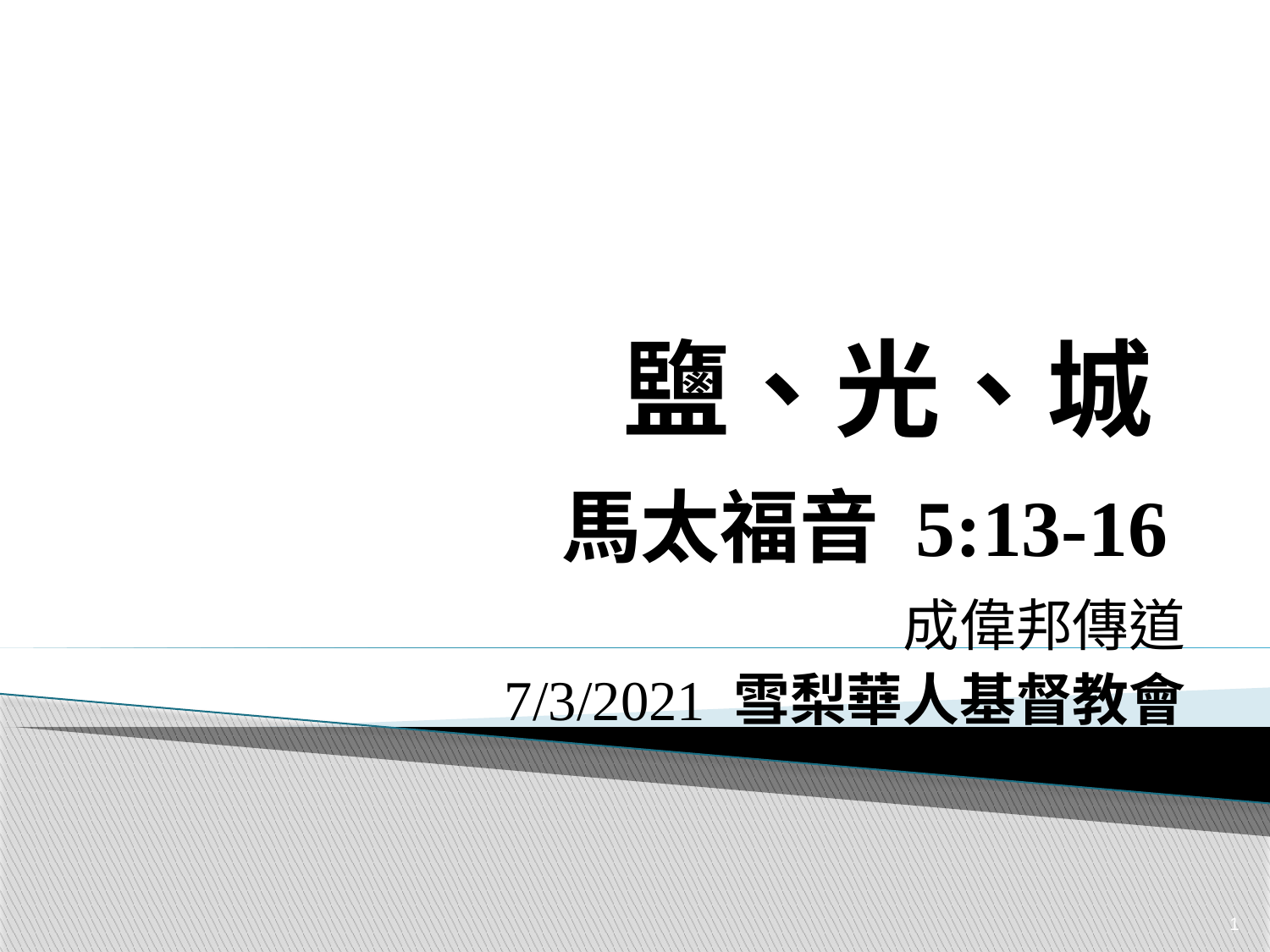

# 鹽、光、城
馬太福音 5:13-16

成偉邦傳道
7/3/2021 雪梨華人基督教會
1